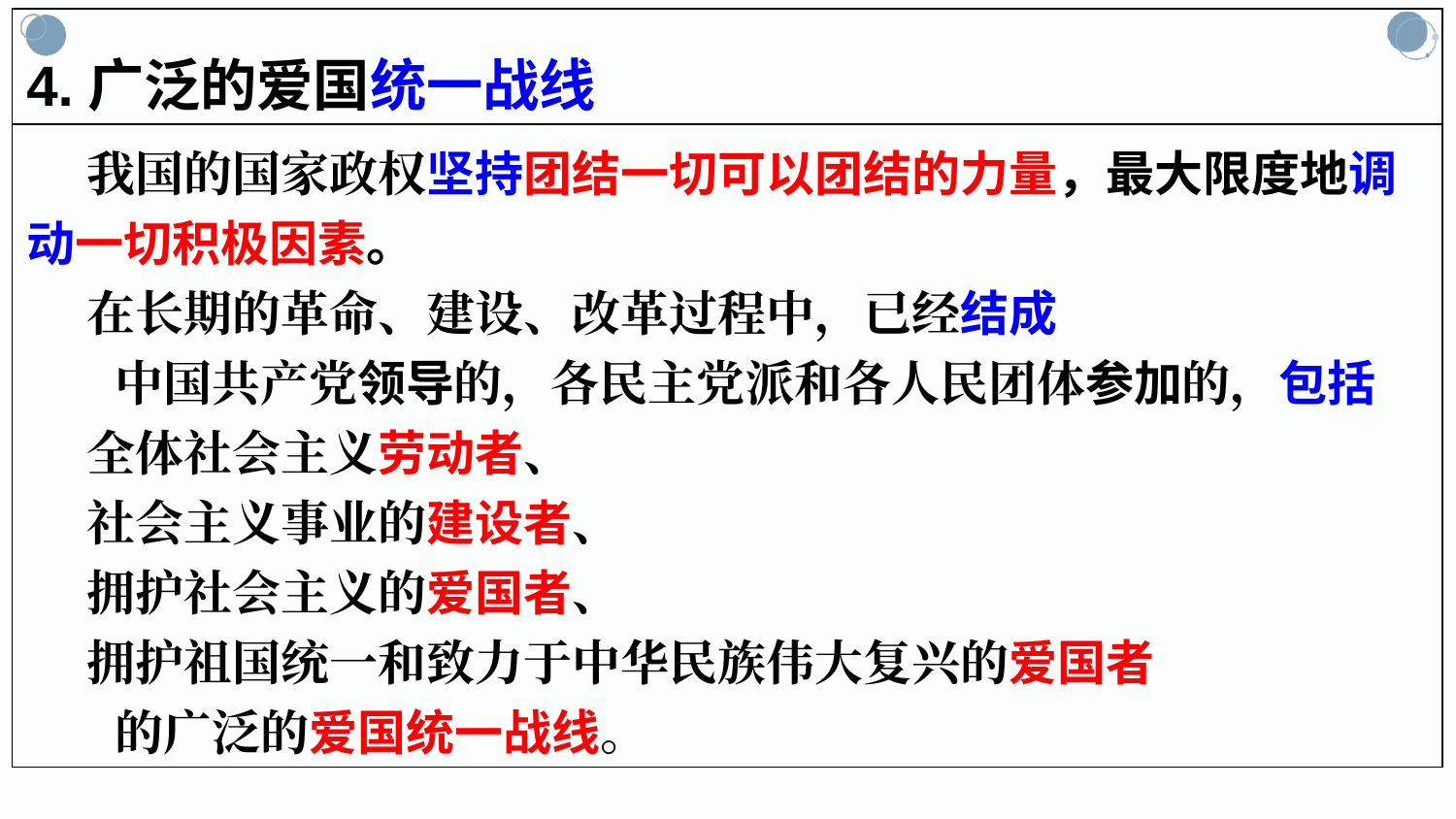

4.广泛的爱国统一战线
    我国的国家政权坚持团结一切可以团结的力量，最大限度地调动一切积极因素。
    在长期的革命、建设、改革过程中，已经结成
       中国共产党领导的，各民主党派和各人民团体参加的，包括
    全体社会主义劳动者、
    社会主义事业的建设者、
    拥护社会主义的爱国者、
    拥护祖国统一和致力于中华民族伟大复兴的爱国者
       的广泛的爱国统一战线。